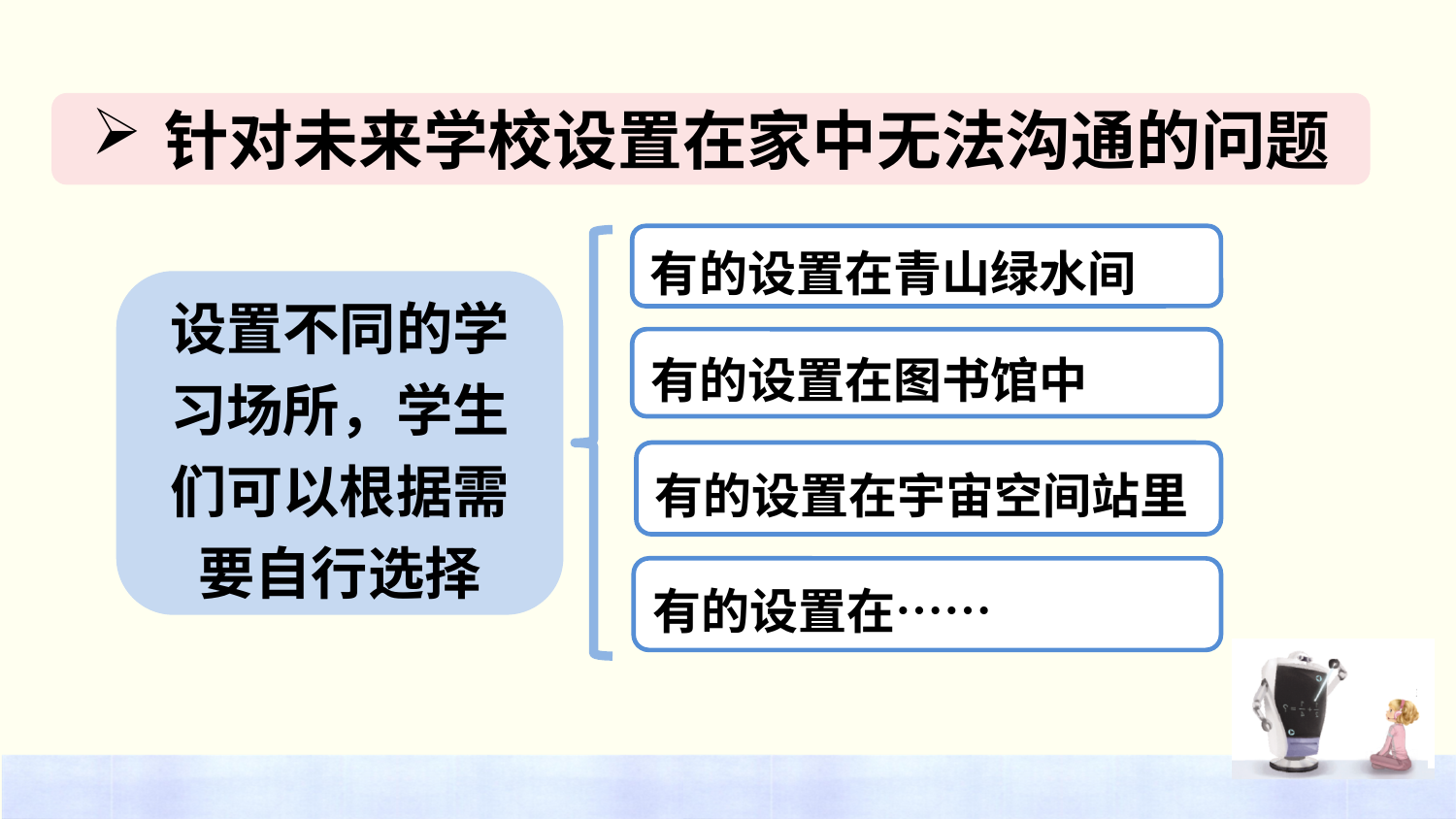

针对未来学校设置在家中无法沟通的问题
有的设置在青山绿水间

设置不同的学习场所，学生们可以根据需要自行选择
有的设置在图书馆中
有的设置在宇宙空间站里
有的设置在……